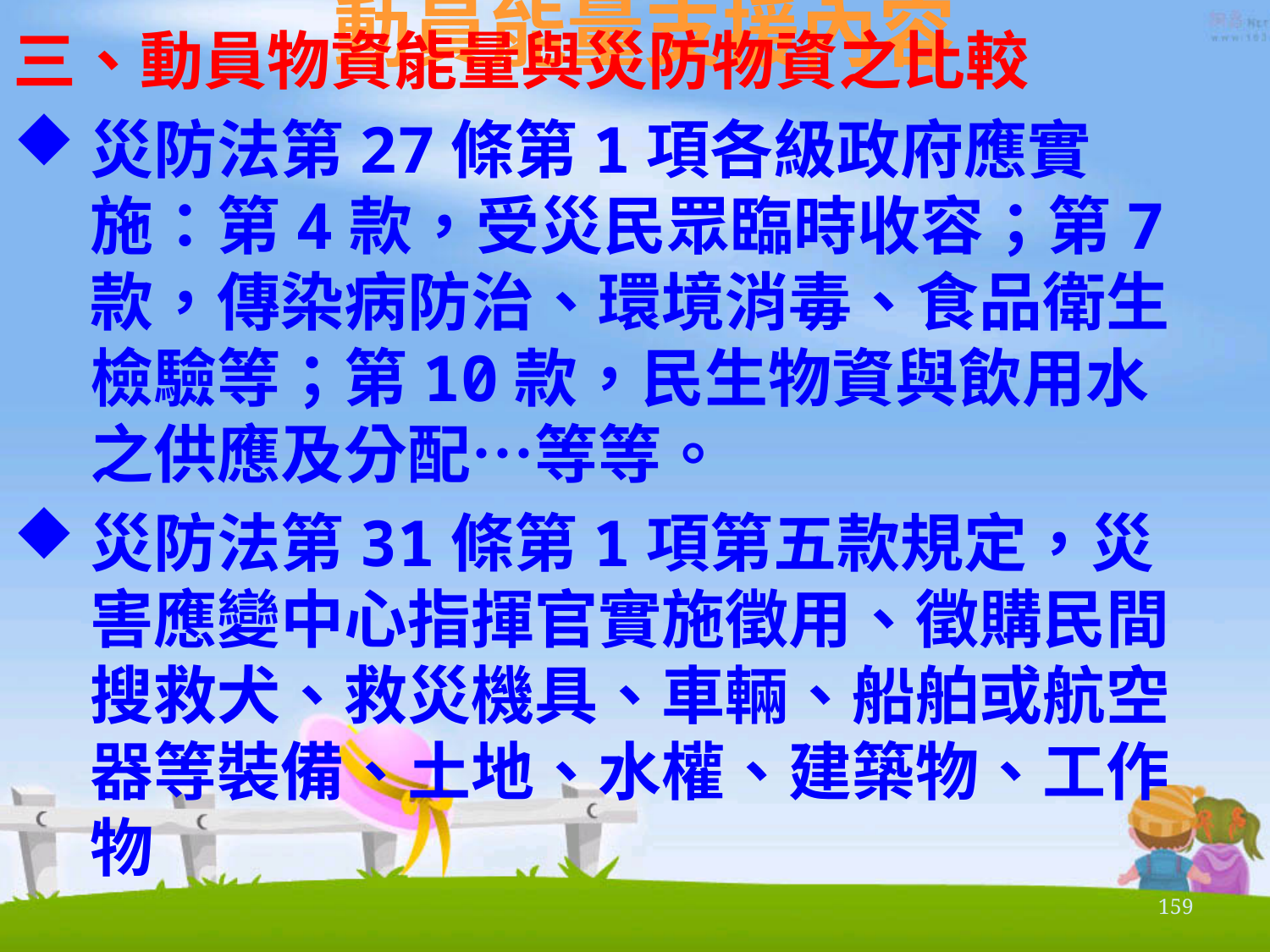

# 動員能量支援內容
三、動員物資能量與災防物資之比較
災防法第27條第1項各級政府應實施：第4款，受災民眾臨時收容；第7款，傳染病防治、環境消毒、食品衛生檢驗等；第10款，民生物資與飲用水之供應及分配…等等。
災防法第31條第1項第五款規定，災害應變中心指揮官實施徵用、徵購民間搜救犬、救災機具、車輛、船舶或航空器等裝備、土地、水權、建築物、工作物

159